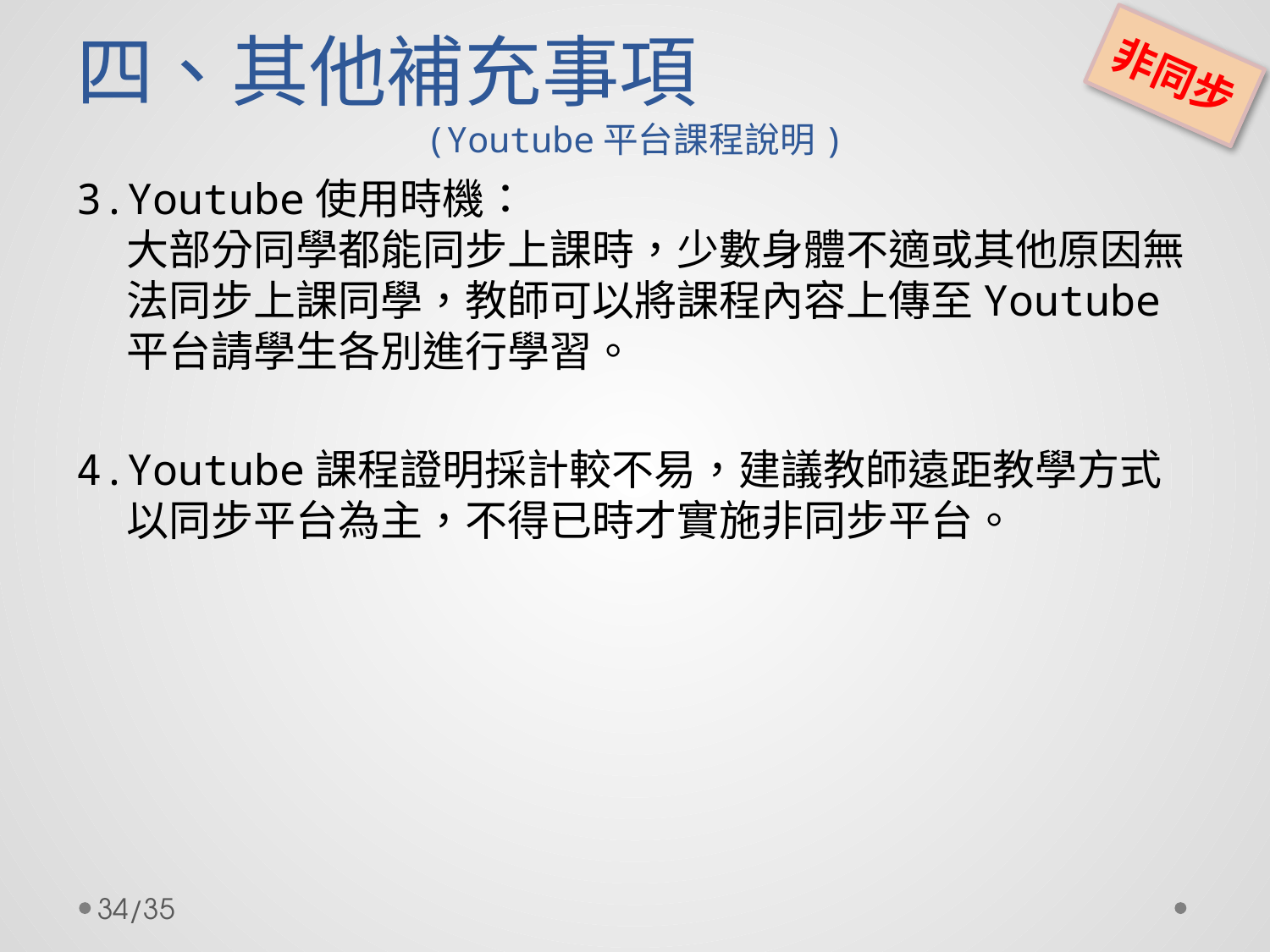

四、其他補充事項
非同步
# (Youtube平台課程說明)
3.Youtube使用時機：
大部分同學都能同步上課時，少數身體不適或其他原因無法同步上課同學，教師可以將課程內容上傳至Youtube平台請學生各別進行學習。

4.Youtube課程證明採計較不易，建議教師遠距教學方式以同步平台為主，不得已時才實施非同步平台。
34/35